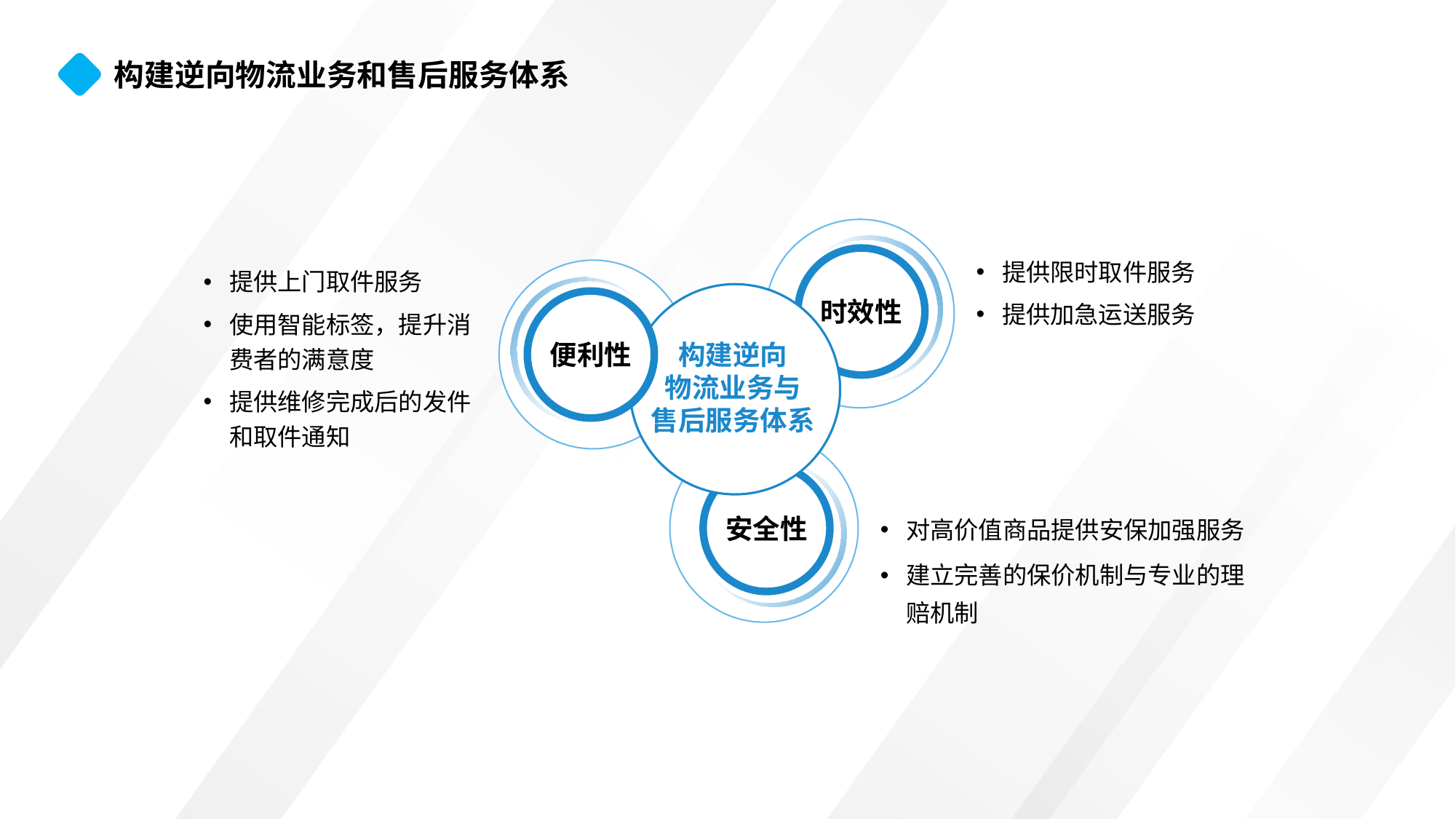

构建逆向物流业务和售后服务体系

提供限时取件服务
提供加急运送服务
时效性
提供上门取件服务
使用智能标签，提升消
费者的满意度
提供维修完成后的发件
和取件通知

便利性

安全性

对高价值商品提供安保加强服务
建立完善的保价机制与专业的理赔机制
构建逆向
物流业务与
售后服务体系